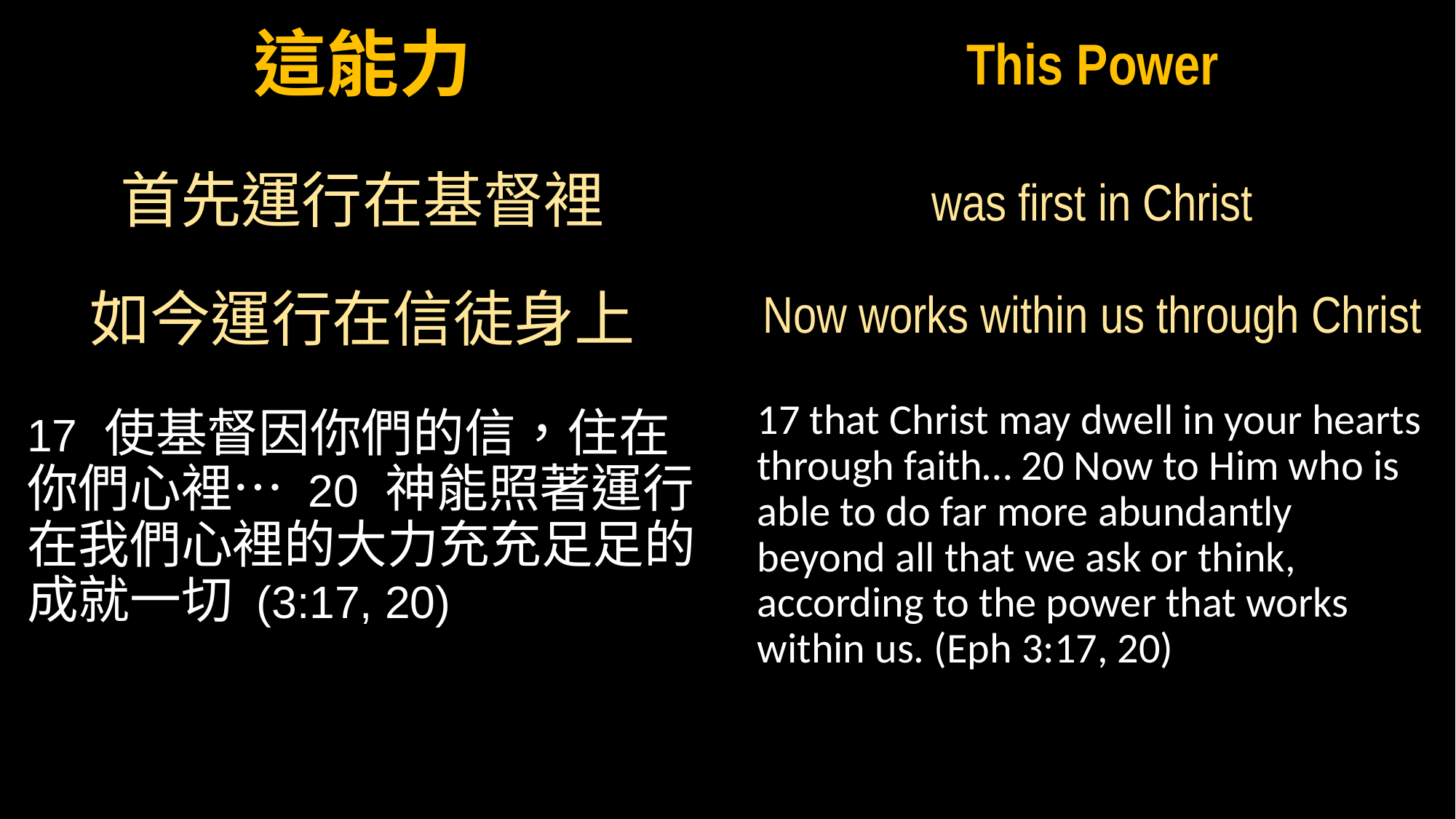

這能力

首先運行在基督裡

如今運行在信徒身上

17 使基督因你們的信，住在你們心裡… 20 神能照著運行在我們心裡的大力充充足足的成就一切 (3:17, 20)

This Power

was first in Christ

Now works within us through Christ

17 that Christ may dwell in your hearts through faith… 20 Now to Him who is able to do far more abundantly beyond all that we ask or think, according to the power that works within us. (Eph 3:17, 20)